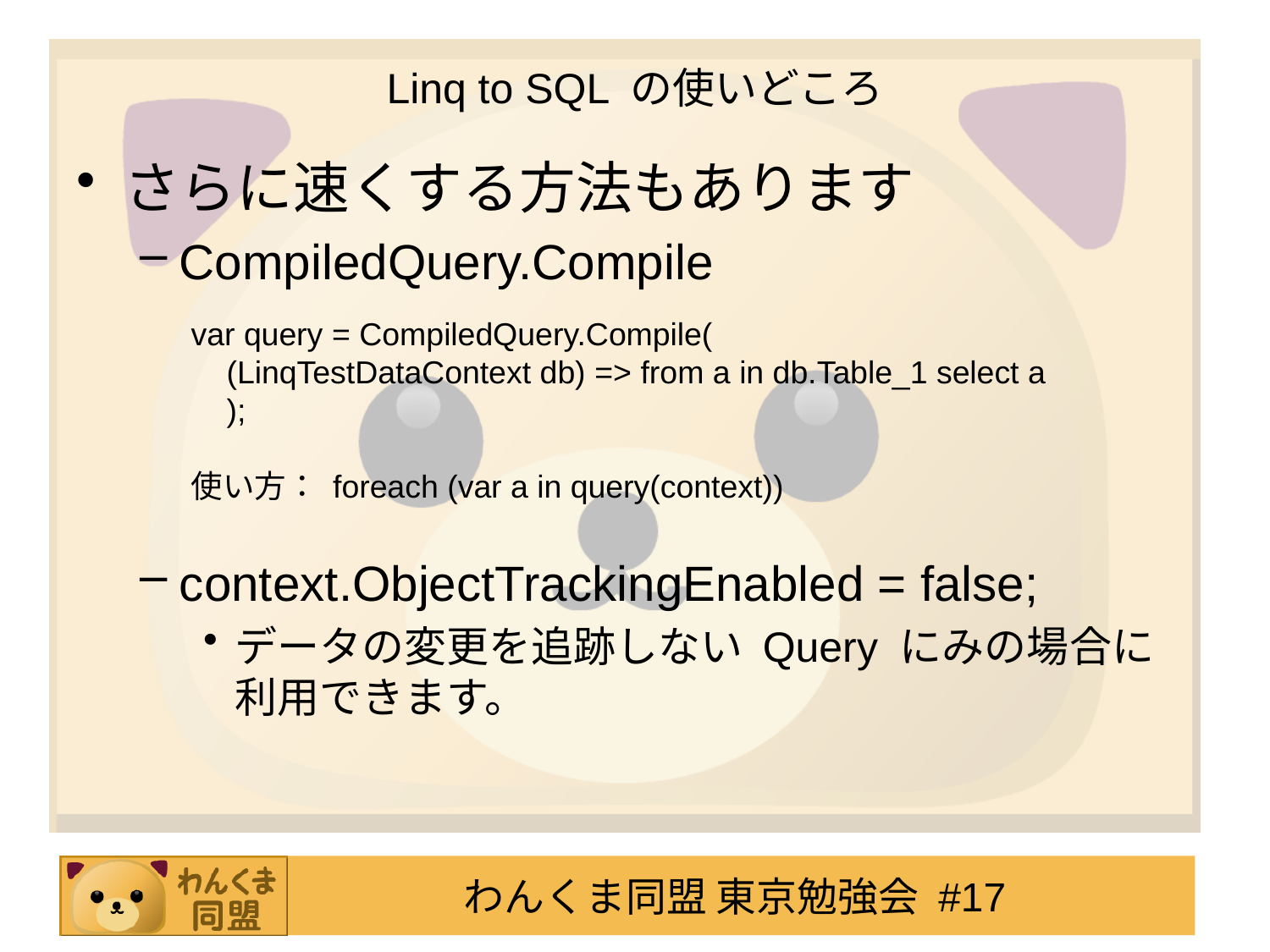

# Linq to SQL の使いどころ
さらに速くする方法もあります
CompiledQuery.Compile

context.ObjectTrackingEnabled = false;
データの変更を追跡しない Query にみの場合に利用できます。
var query = CompiledQuery.Compile(
    (LinqTestDataContext db) => from a in db.Table_1 select a
    );

使い方： foreach (var a in query(context))